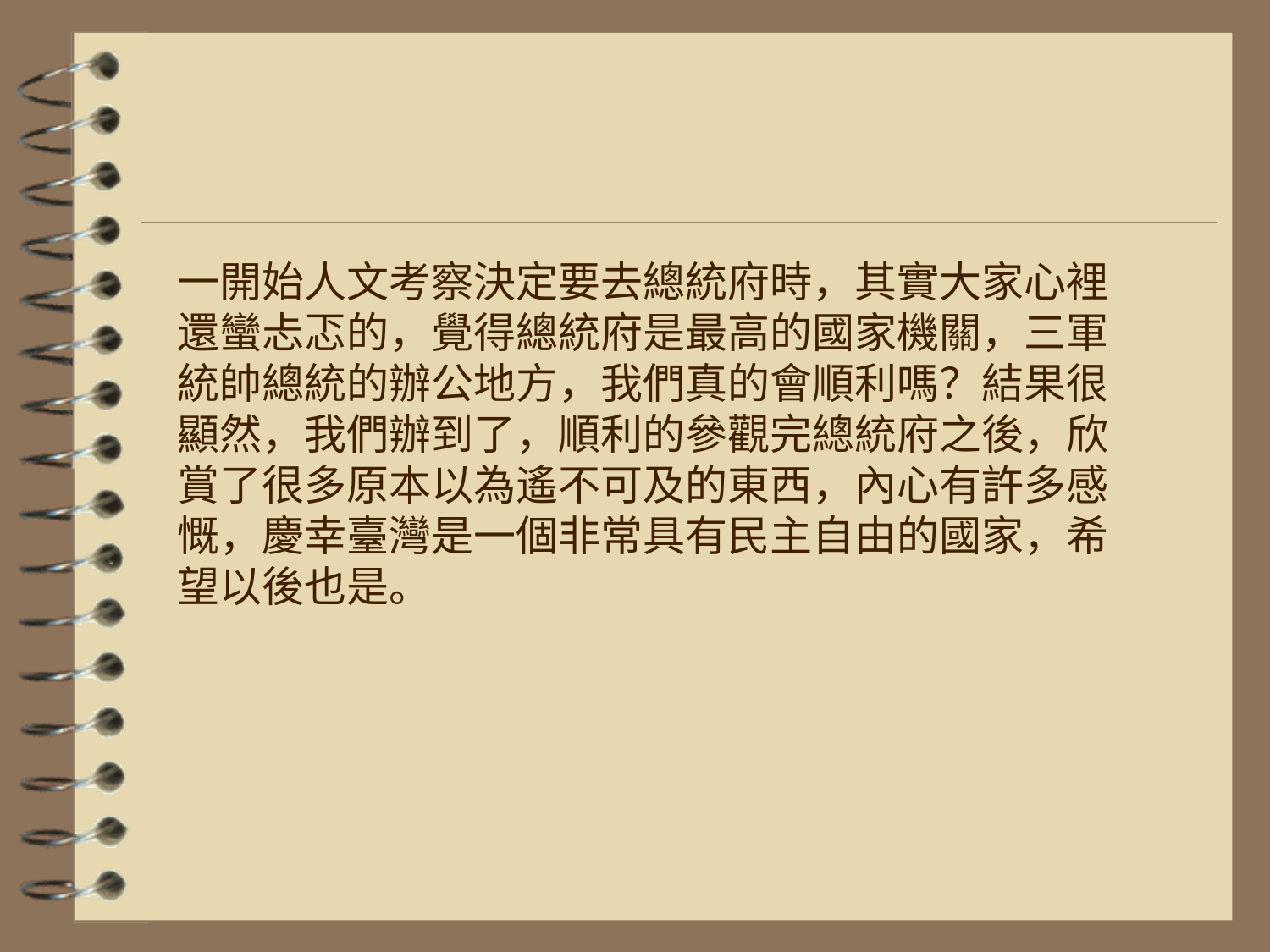

一開始人文考察決定要去總統府時，其實大家心裡還蠻忐忑的，覺得總統府是最高的國家機關，三軍統帥總統的辦公地方，我們真的會順利嗎？結果很顯然，我們辦到了，順利的參觀完總統府之後，欣賞了很多原本以為遙不可及的東西，內心有許多感慨，慶幸臺灣是一個非常具有民主自由的國家，希望以後也是。